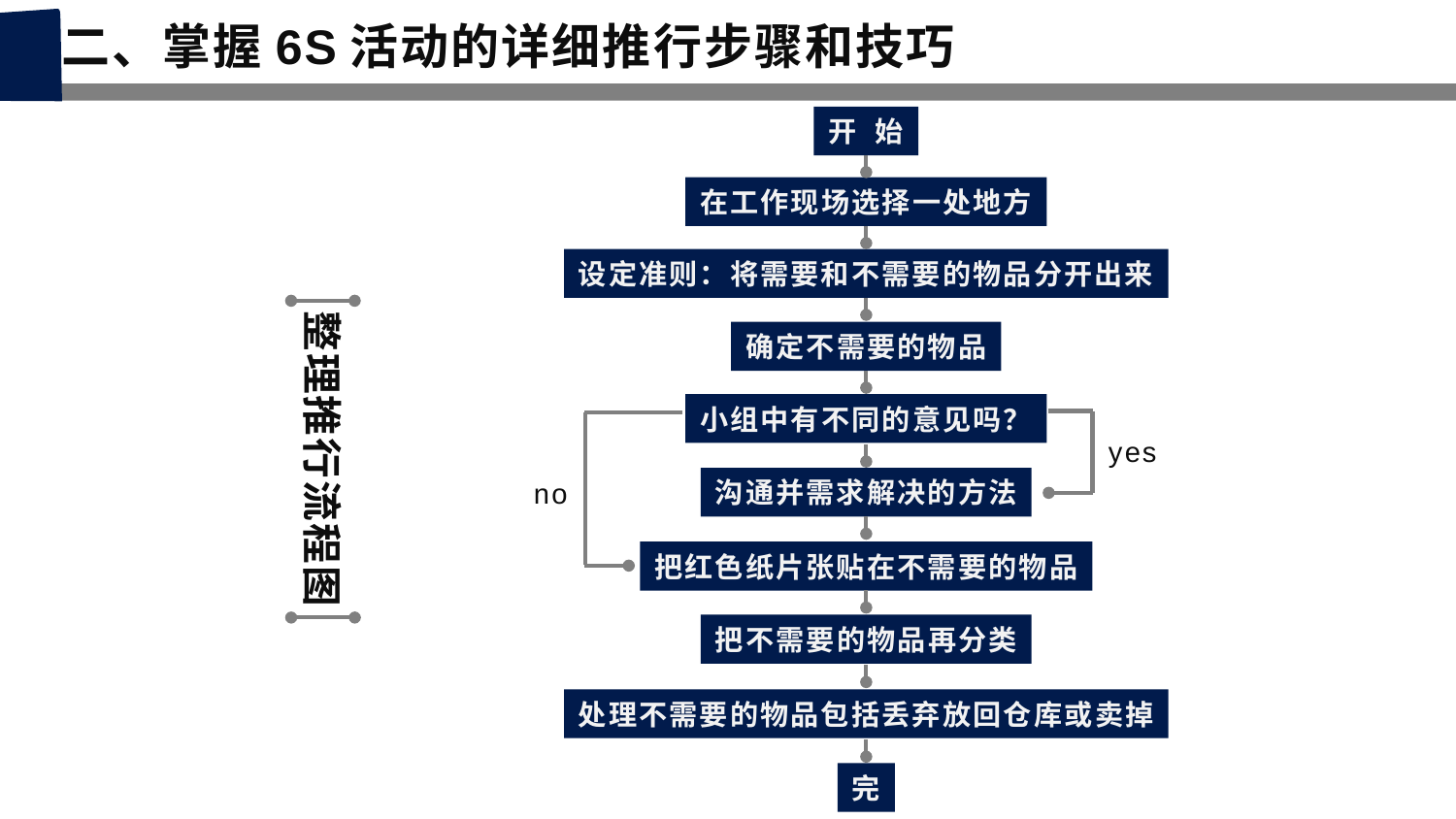

二、掌握6S活动的详细推行步骤和技巧
开  始
在工作现场选择一处地方
设定准则：将需要和不需要的物品分开出来
确定不需要的物品
小组中有不同的意见吗？
沟通并需求解决的方法
把红色纸片张贴在不需要的物品
把不需要的物品再分类
处理不需要的物品包括丢弃放回仓库或卖掉
完
yes
no
整理推行流程图